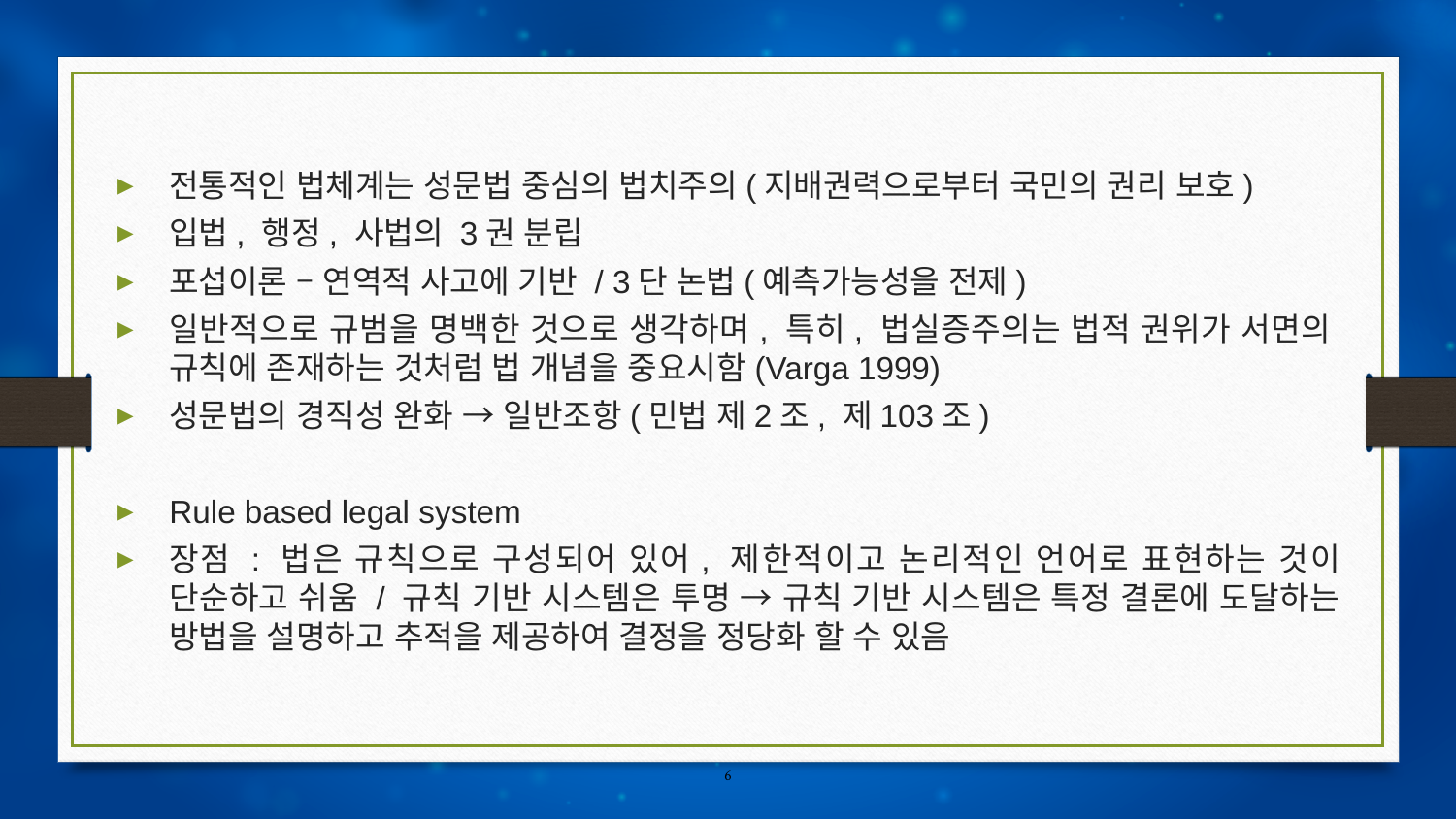

전통적인 법체계는 성문법 중심의 법치주의(지배권력으로부터 국민의 권리 보호)
입법, 행정, 사법의 3권 분립
포섭이론 – 연역적 사고에 기반 / 3단 논법(예측가능성을 전제)
일반적으로 규범을 명백한 것으로 생각하며, 특히, 법실증주의는 법적 권위가 서면의  규칙에 존재하는 것처럼 법 개념을 중요시함(Varga 1999)
성문법의 경직성 완화 → 일반조항(민법 제2조, 제103조)

Rule based legal system
장점 : 법은 규칙으로 구성되어 있어, 제한적이고 논리적인 언어로 표현하는 것이 단순하고 쉬움 / 규칙 기반 시스템은 투명 → 규칙 기반 시스템은 특정 결론에 도달하는 방법을 설명하고 추적을 제공하여 결정을 정당화 할 수 있음
6